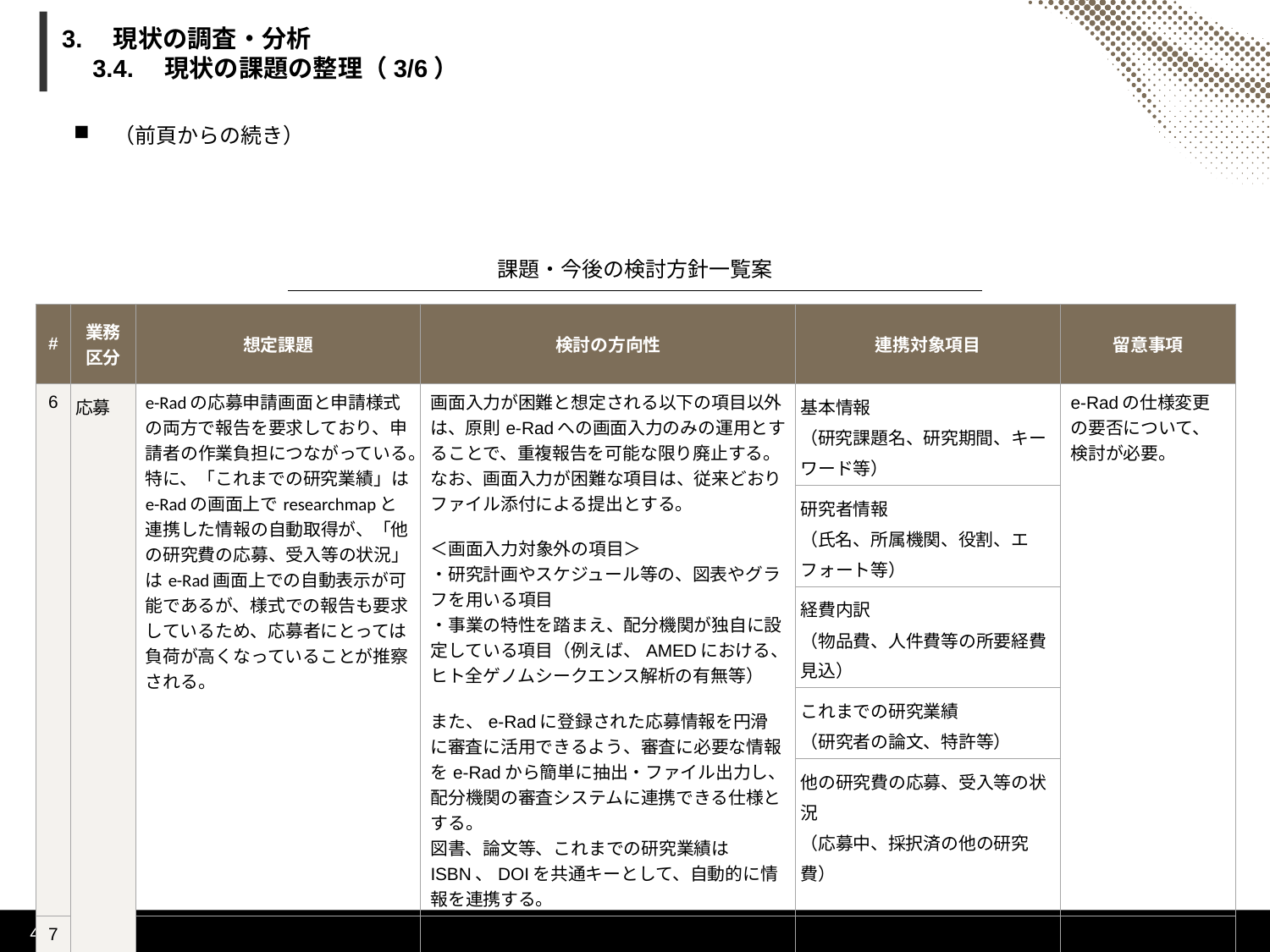

# 3.　現状の調査・分析 　3.4.　現状の課題の整理（3/6）
（前頁からの続き）
課題・今後の検討方針一覧案
| # | 業務 区分 | 想定課題 | 検討の方向性 | 連携対象項目 | 留意事項 |
| --- | --- | --- | --- | --- | --- |
| 6 | 応募 | e-Radの応募申請画面と申請様式の両方で報告を要求しており、申請者の作業負担につながっている。特に、「これまでの研究業績」はe-Radの画面上でresearchmapと連携した情報の自動取得が、「他の研究費の応募、受入等の状況」はe-Rad画面上での自動表示が可能であるが、様式での報告も要求しているため、応募者にとっては負荷が高くなっていることが推察される。 | 画面入力が困難と想定される以下の項目以外は、原則e-Radへの画面入力のみの運用とすることで、重複報告を可能な限り廃止する。なお、画面入力が困難な項目は、従来どおりファイル添付による提出とする。 ＜画面入力対象外の項目＞ ・研究計画やスケジュール等の、図表やグラフを用いる項目 ・事業の特性を踏まえ、配分機関が独自に設定している項目（例えば、AMEDにおける、ヒト全ゲノムシークエンス解析の有無等） また、e-Radに登録された応募情報を円滑に審査に活用できるよう、審査に必要な情報をe-Radから簡単に抽出・ファイル出力し、配分機関の審査システムに連携できる仕様とする。 図書、論文等、これまでの研究業績はISBN、DOIを共通キーとして、自動的に情報を連携する。 | 基本情報 （研究課題名、研究期間、キーワード等） | e-Radの仕様変更の要否について、検討が必要。 |
|  |  |  |  | 研究者情報 （氏名、所属機関、役割、エフォート等） |  |
|  |  |  |  | 経費内訳 （物品費、人件費等の所要経費見込） |  |
|  |  |  |  | これまでの研究業績 （研究者の論文、特許等） |  |
|  |  |  |  | 他の研究費の応募、受入等の状況 （応募中、採択済の他の研究費） |  |
| 7 |  | 共同研究時の提案書の作成・提出は、例えばGoogleドキュメントのようにリアルタイムで共同編集し、そのまま提出できるといった手段があると便利だという意見がある。 | ー （共同編集については、配分機関が作業環境を提供しなくても、OneDrive等の既存ツールを研究者が活用することで実現可能なため、施策の検討対象外とする。） | ー | ー |